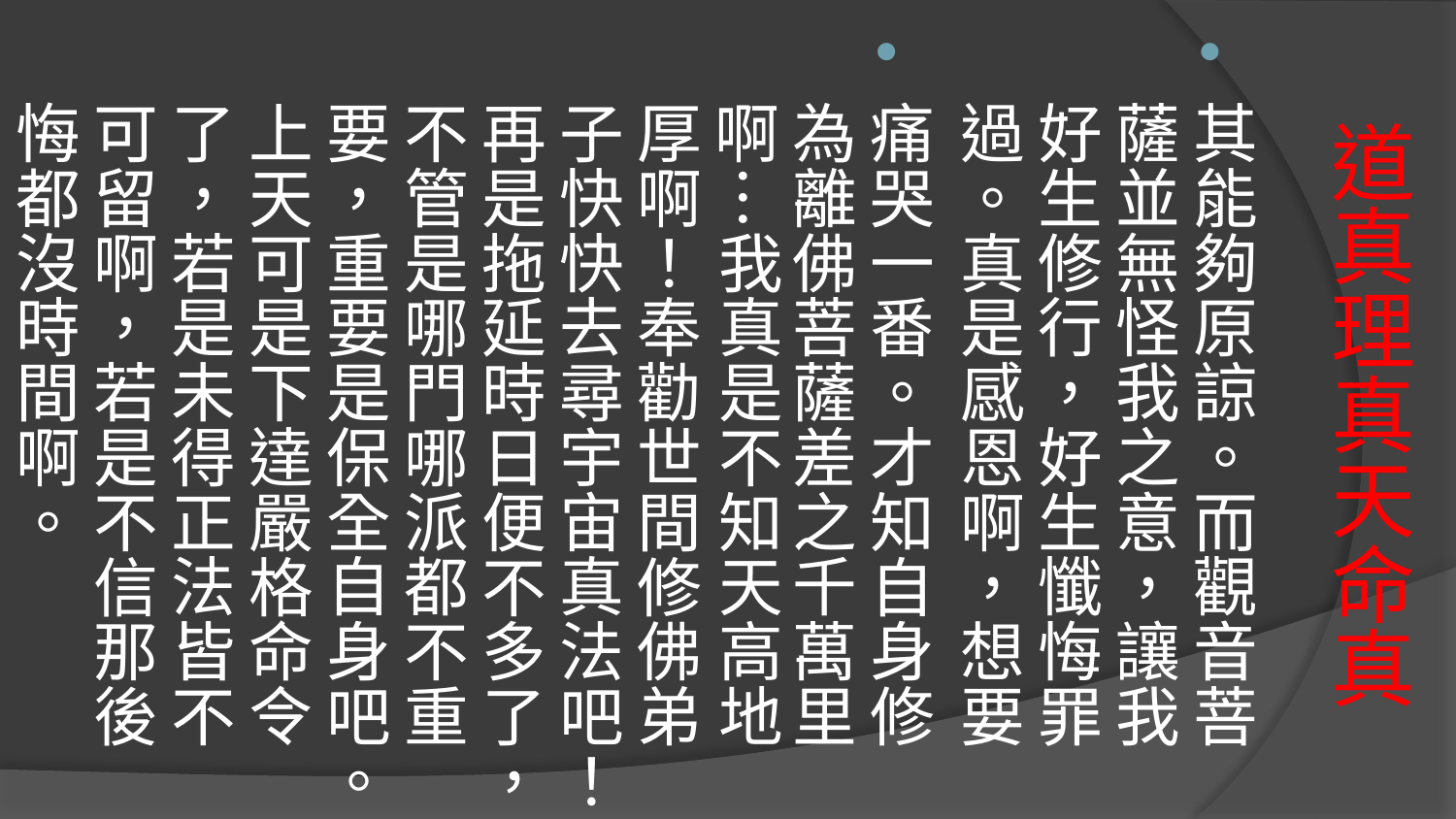

其能夠原諒。而觀音菩薩並無怪我之意，讓我好生修行，好生懺悔罪過。真是感恩啊，想要
痛哭一番。才知自身修為離佛菩薩差之千萬里啊…我真是不知天高地厚啊！奉勸世間修佛弟子快快去尋宇宙真法吧！再是拖延時日便不多了，不管是哪門哪派都不重要，重要是保全自身吧。上天可是下達嚴格命令了，若是未得正法皆不可留啊，若是不信那後悔都沒時間啊。
# 道真理真天命真